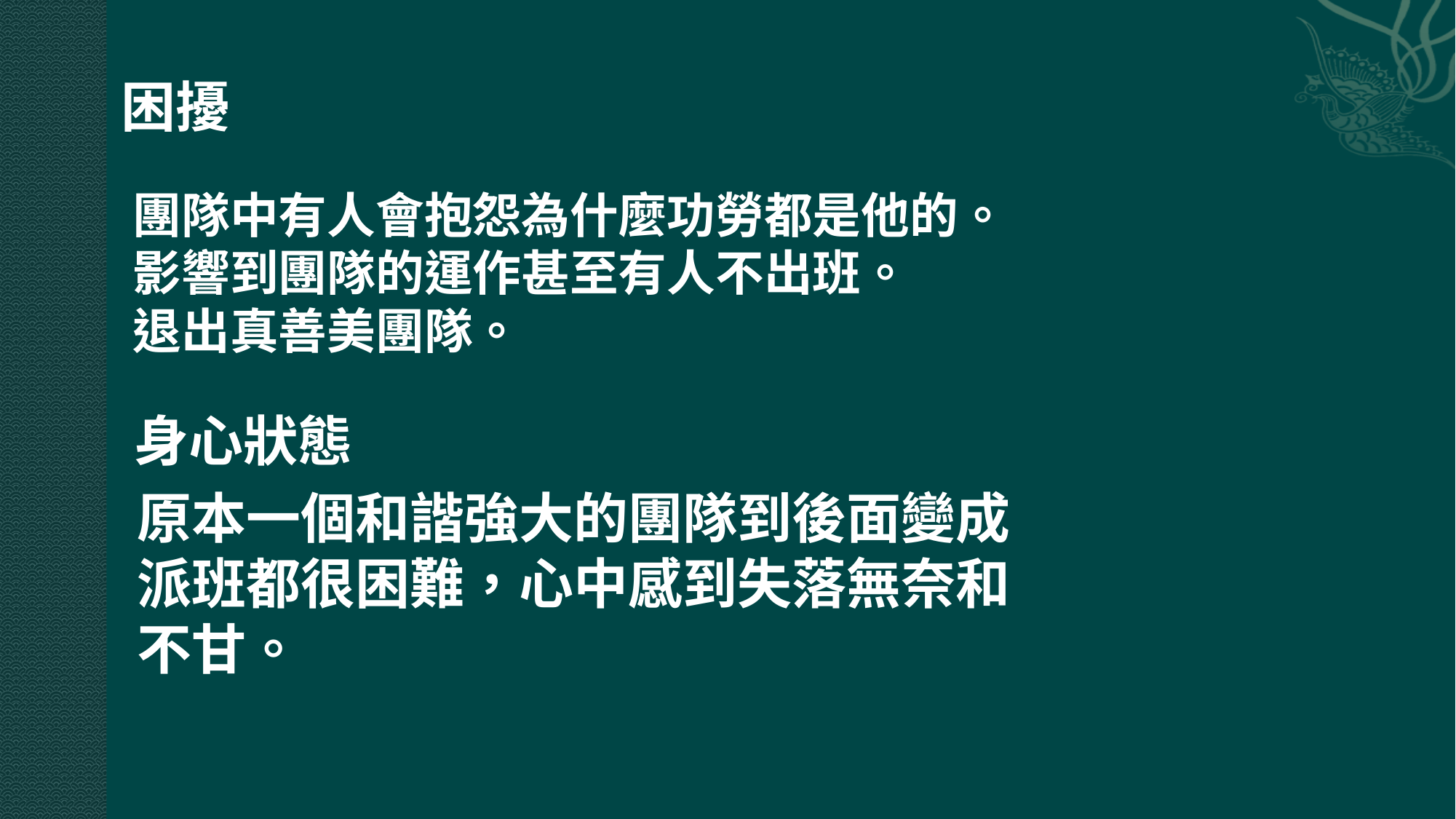

困擾
團隊中有人會抱怨為什麼功勞都是他的。
影響到團隊的運作甚至有人不出班。
退出真善美團隊。
身心狀態
原本一個和諧強大的團隊到後面變成
派班都很困難，心中感到失落無奈和
不甘。